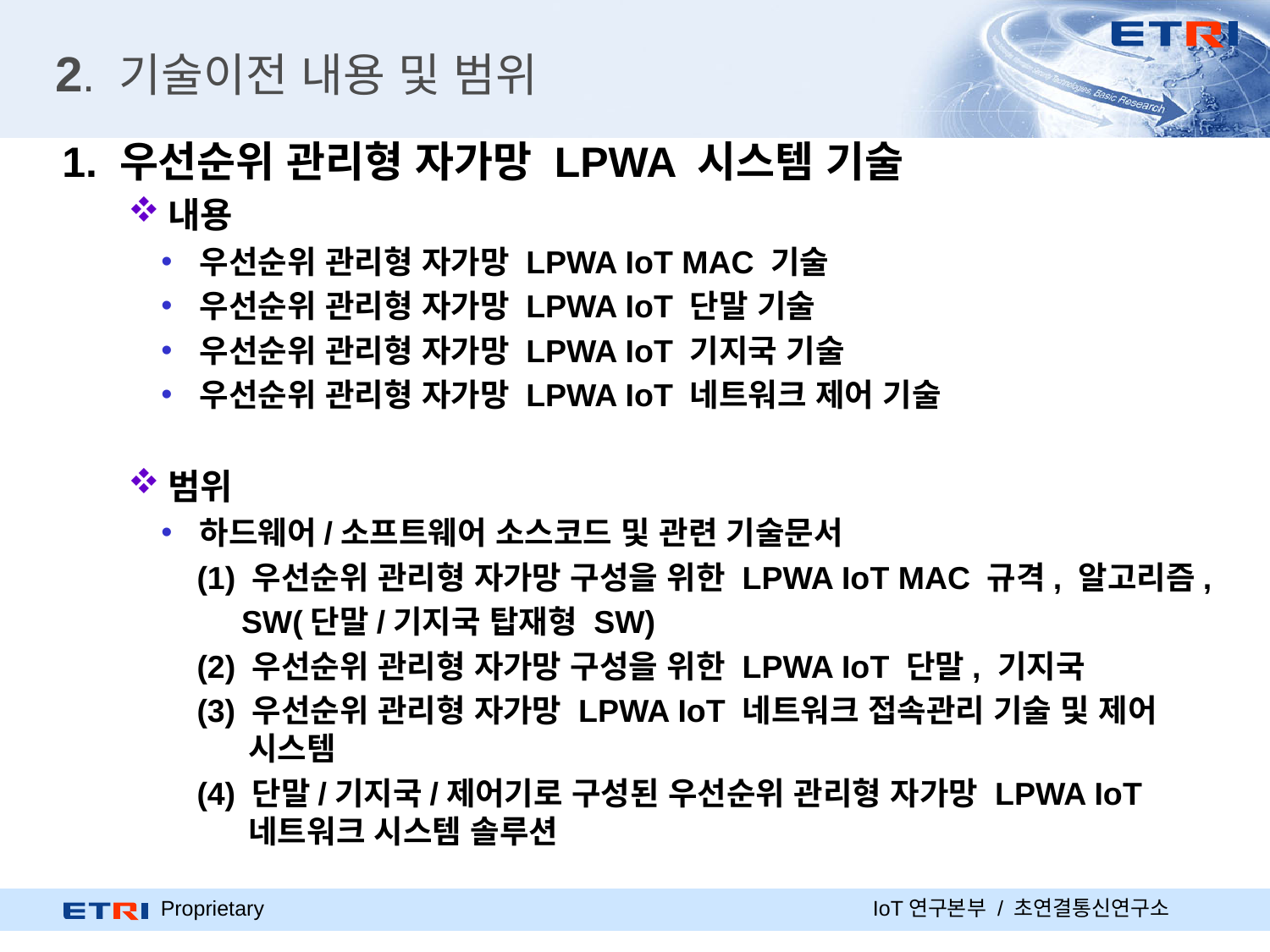

# 2. 기술이전 내용 및 범위
1. 우선순위 관리형 자가망 LPWA 시스템 기술
내용
우선순위 관리형 자가망 LPWA IoT MAC 기술
우선순위 관리형 자가망 LPWA IoT 단말 기술
우선순위 관리형 자가망 LPWA IoT 기지국 기술
우선순위 관리형 자가망 LPWA IoT 네트워크 제어 기술

범위
하드웨어/소프트웨어 소스코드 및 관련 기술문서
    (1) 우선순위 관리형 자가망 구성을 위한 LPWA IoT MAC 규격, 알고리즘,
         SW(단말/기지국 탑재형 SW)
    (2) 우선순위 관리형 자가망 구성을 위한 LPWA IoT 단말, 기지국
    (3) 우선순위 관리형 자가망 LPWA IoT 네트워크 접속관리 기술 및 제어 시스템
    (4) 단말/기지국/제어기로 구성된 우선순위 관리형 자가망 LPWA IoT 네트워크 시스템 솔루션
IoT연구본부 / 초연결통신연구소
5